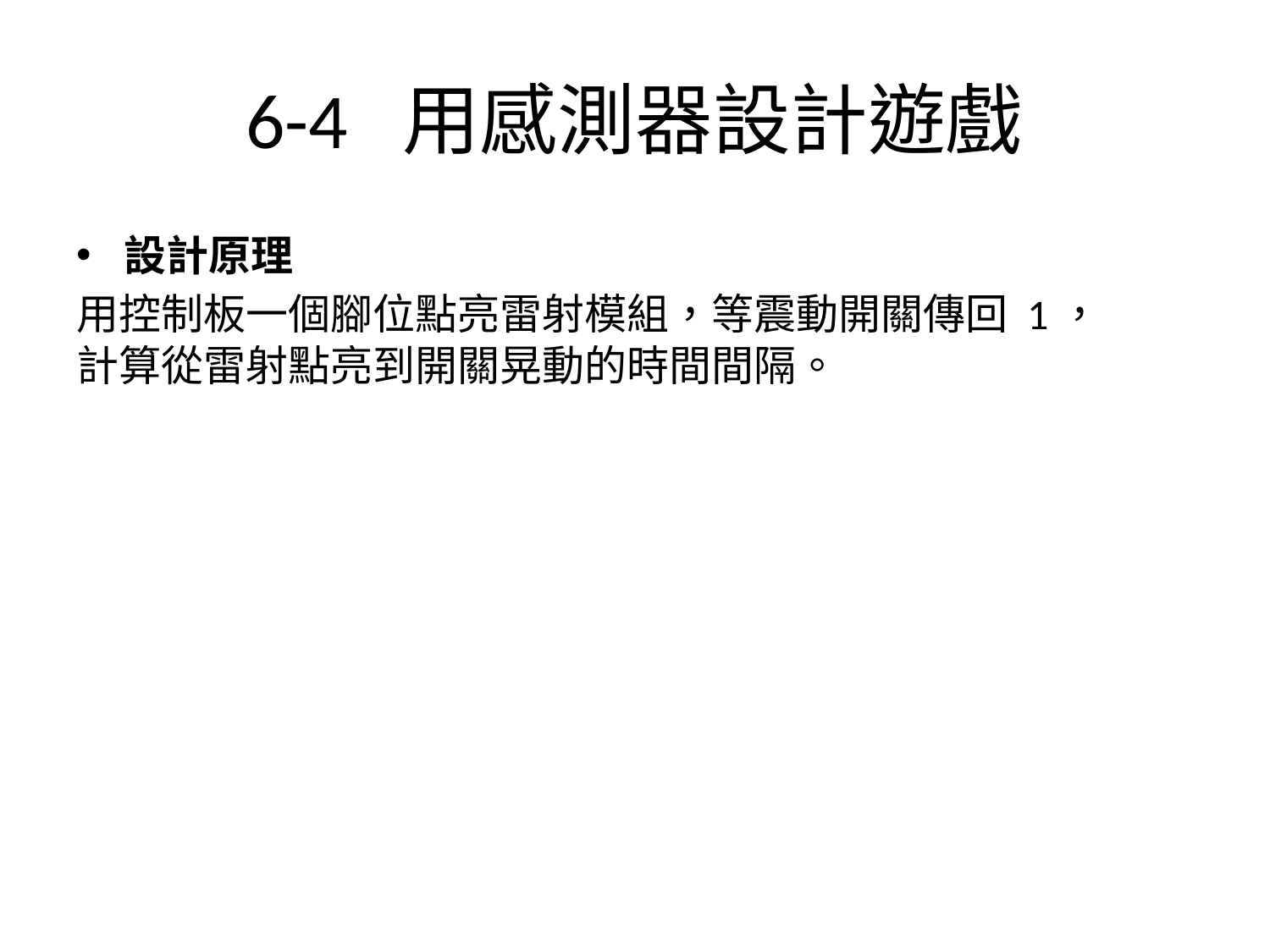

# 6-4  用感測器設計遊戲
設計原理
用控制板一個腳位點亮雷射模組，等震動開關傳回 1，
計算從雷射點亮到開關晃動的時間間隔。